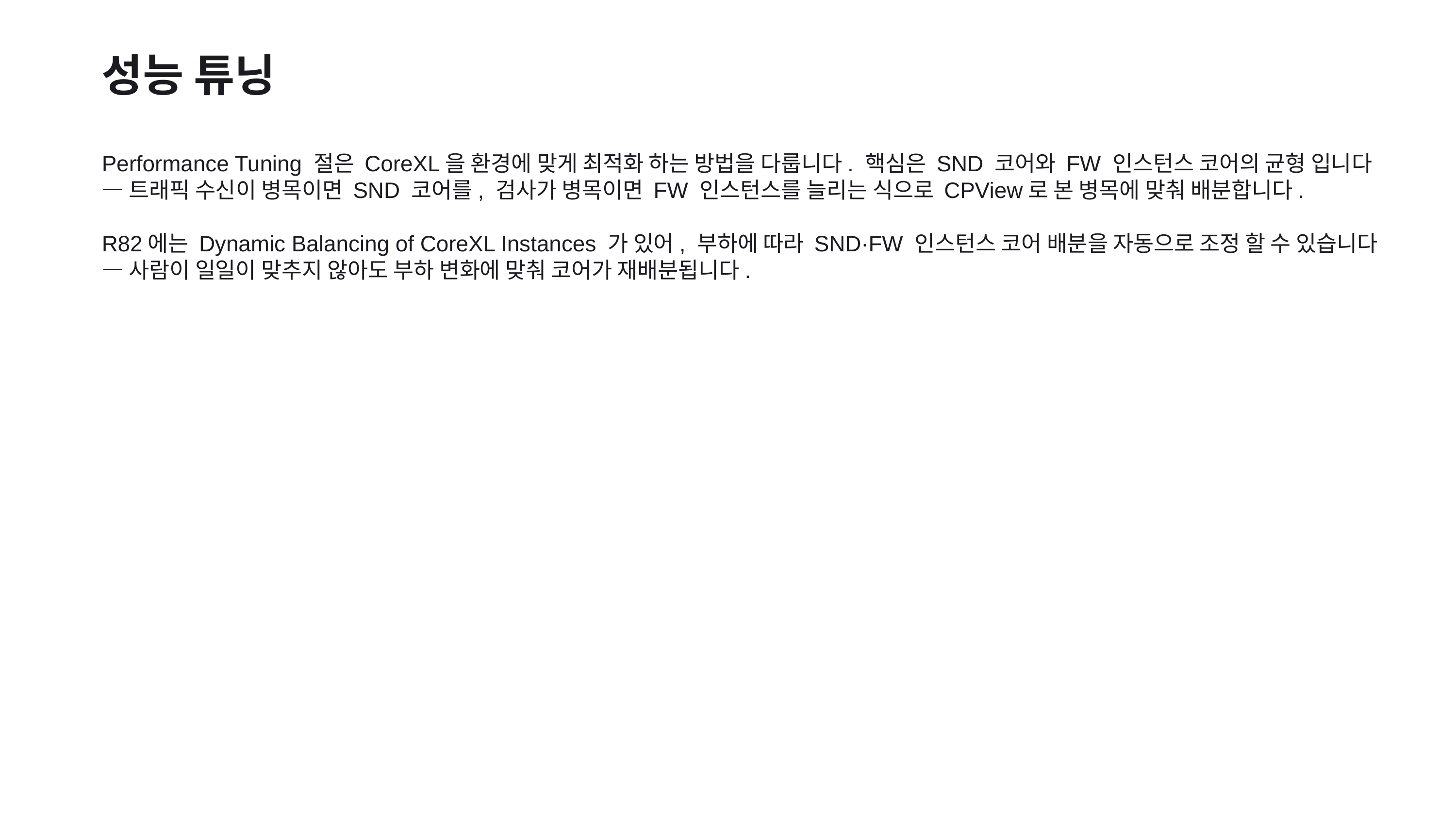

성능 튜닝
Performance Tuning 절은 CoreXL을 환경에 맞게 최적화 하는 방법을 다룹니다. 핵심은 SND 코어와 FW 인스턴스 코어의 균형 입니다 — 트래픽 수신이 병목이면 SND 코어를, 검사가 병목이면 FW 인스턴스를 늘리는 식으로 CPView로 본 병목에 맞춰 배분합니다.

R82에는 Dynamic Balancing of CoreXL Instances 가 있어, 부하에 따라 SND·FW 인스턴스 코어 배분을 자동으로 조정 할 수 있습니다 — 사람이 일일이 맞추지 않아도 부하 변화에 맞춰 코어가 재배분됩니다.